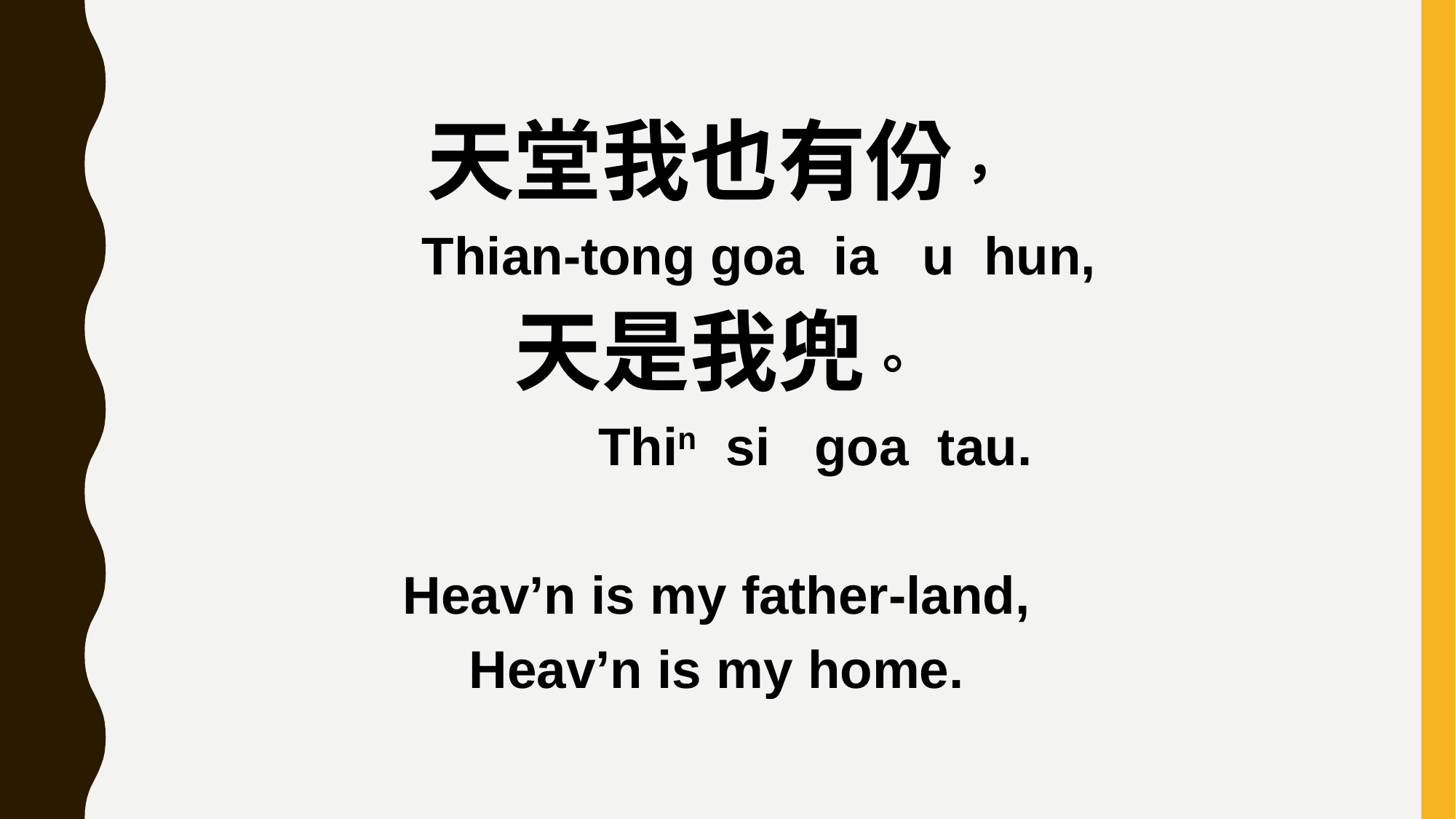

天堂我也有份，
                    Thian-tong goa  ia   u  hun,
天是我兜。
                             Thin  si   goa  tau.

Heav’n is my father-land,
Heav’n is my home.